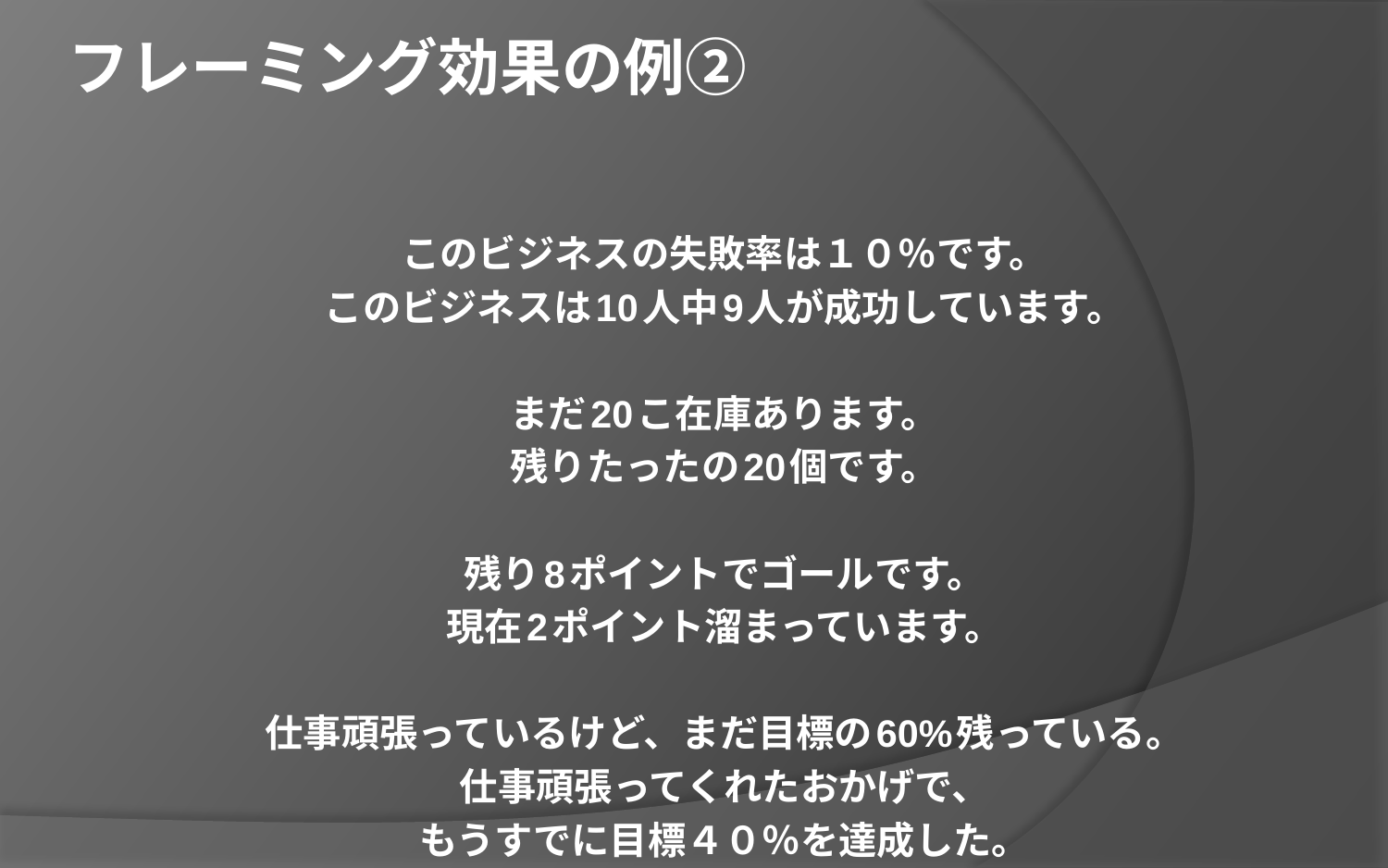

フレーミング効果の例②

このビジネスの失敗率は１０％です。
このビジネスは10人中9人が成功しています。

まだ20こ在庫あります。
残りたったの20個です。

残り8ポイントでゴールです。
現在2ポイント溜まっています。

仕事頑張っているけど、まだ目標の60%残っている。
仕事頑張ってくれたおかげで、
もうすでに目標４０％を達成した。